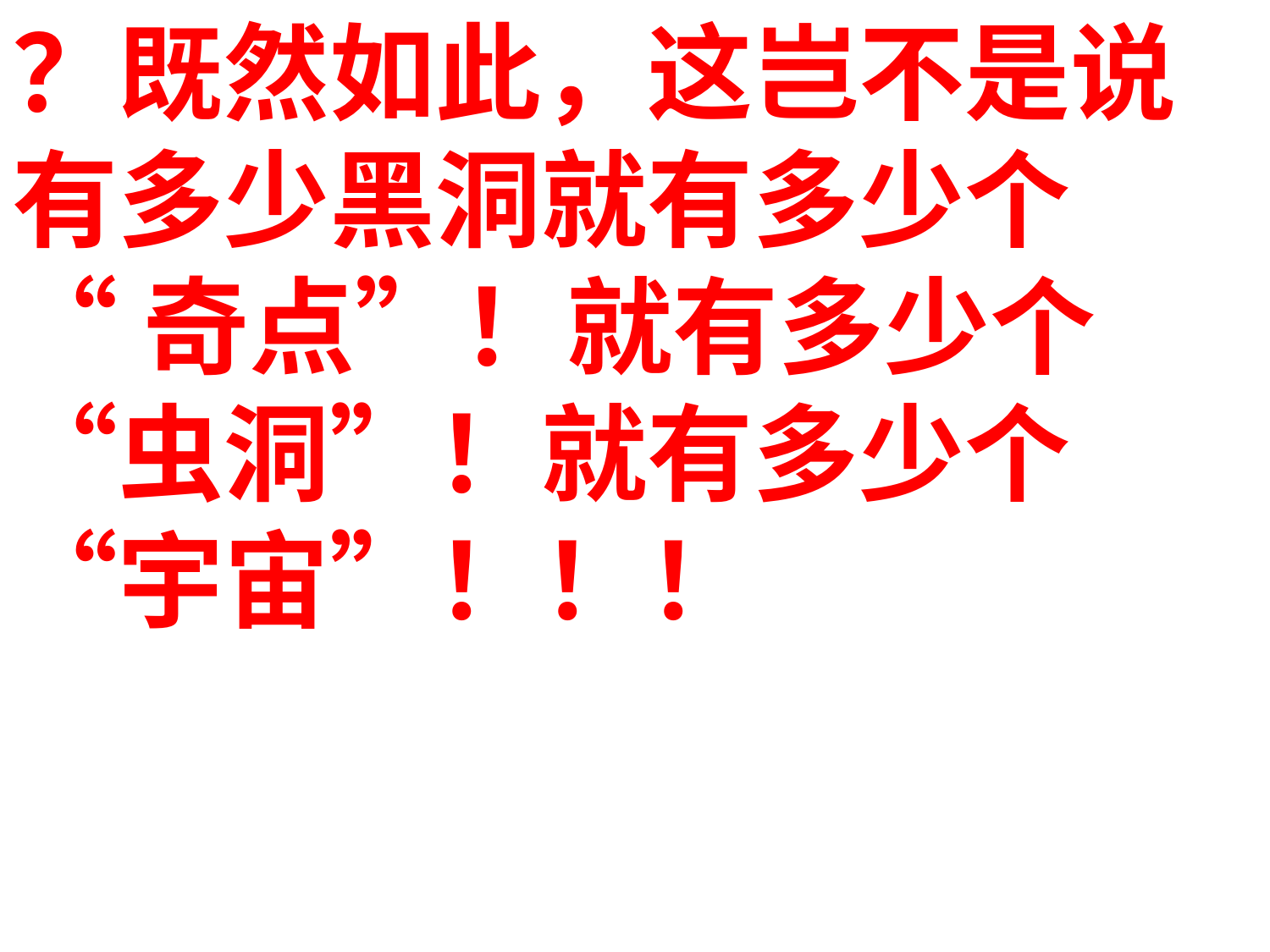

？既然如此，这岂不是说有多少黑洞就有多少个
“奇点”！就有多少个“虫洞”！就有多少个“宇宙”！！！